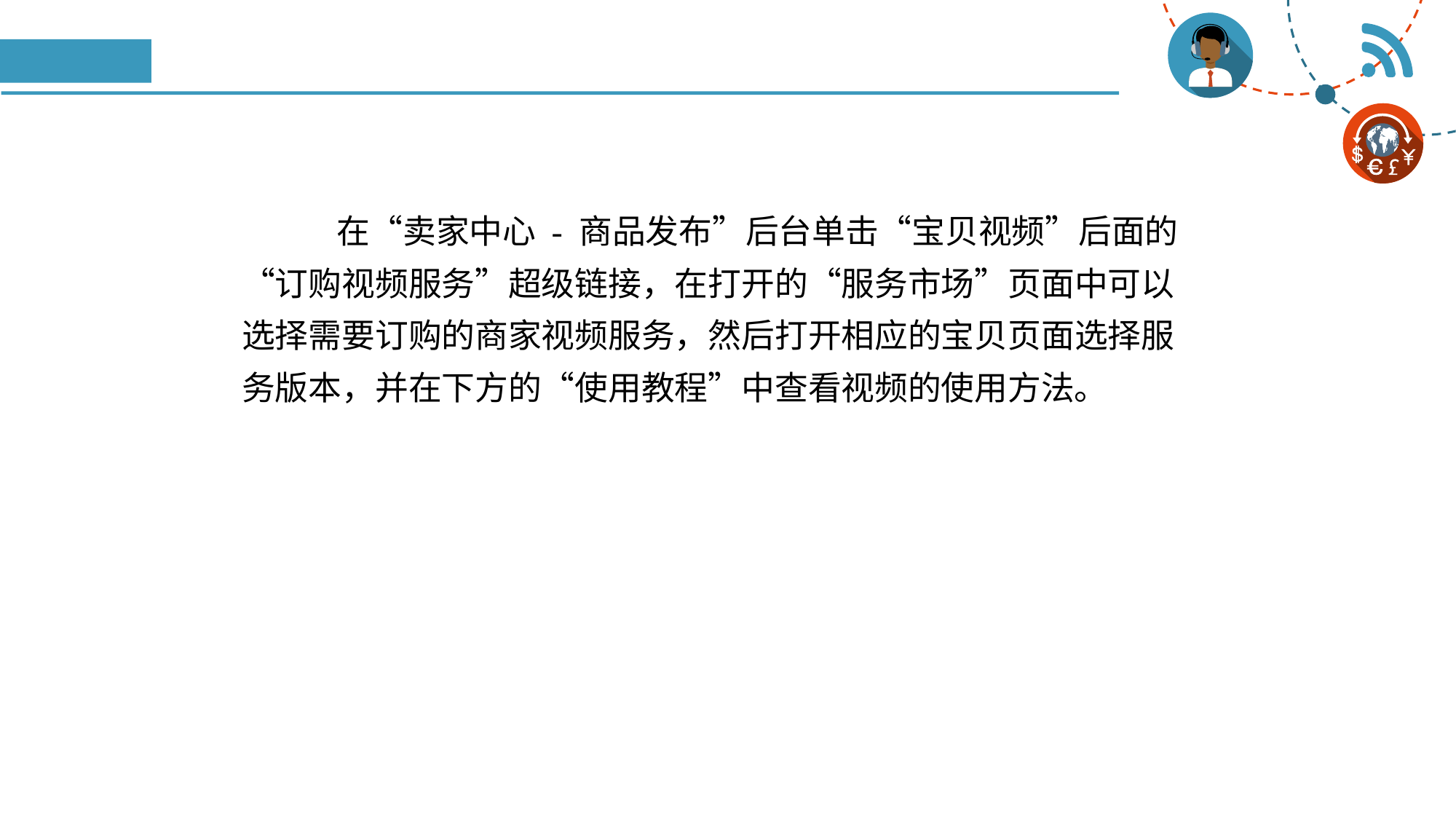

在“卖家中心 - 商品发布”后台单击“宝贝视频”后面的“订购视频服务”超级链接，在打开的“服务市场”页面中可以选择需要订购的商家视频服务，然后打开相应的宝贝页面选择服务版本，并在下方的“使用教程”中查看视频的使用方法。